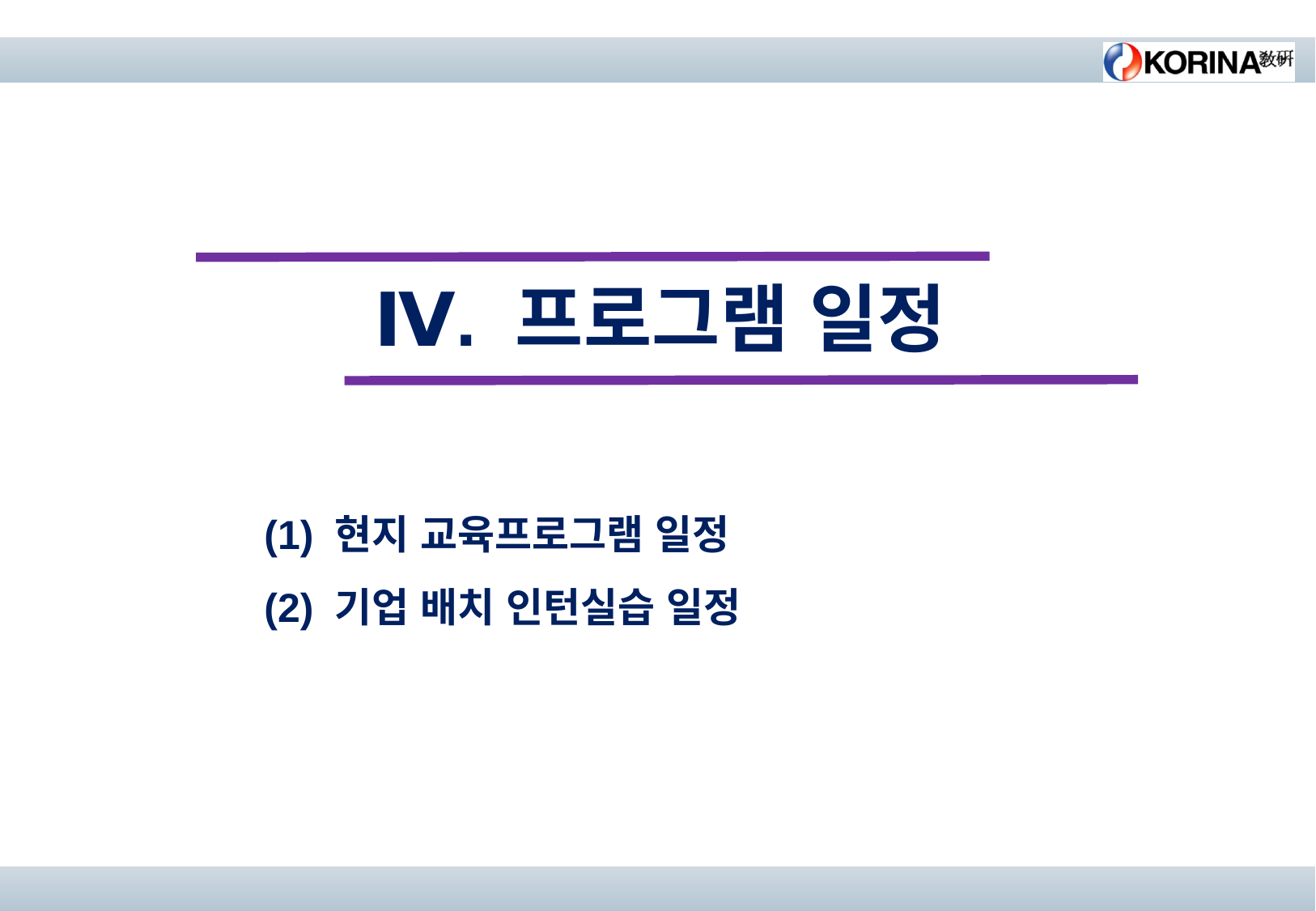

Ⅳ. 프로그램 일정

(1) 현지 교육프로그램 일정
(2) 기업 배치 인턴실습 일정